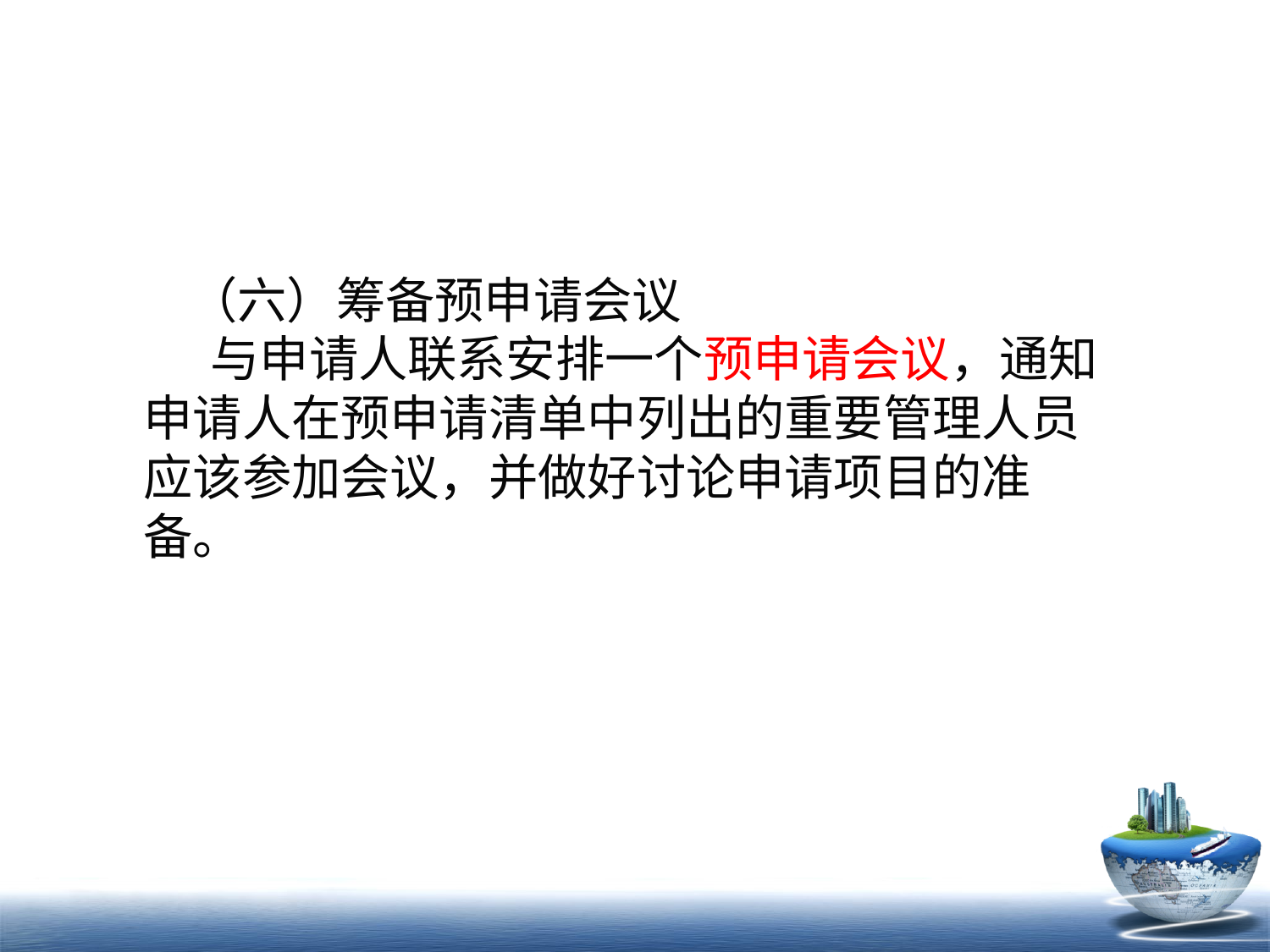

（六）筹备预申请会议
     与申请人联系安排一个预申请会议，通知申请人在预申请清单中列出的重要管理人员应该参加会议，并做好讨论申请项目的准备。